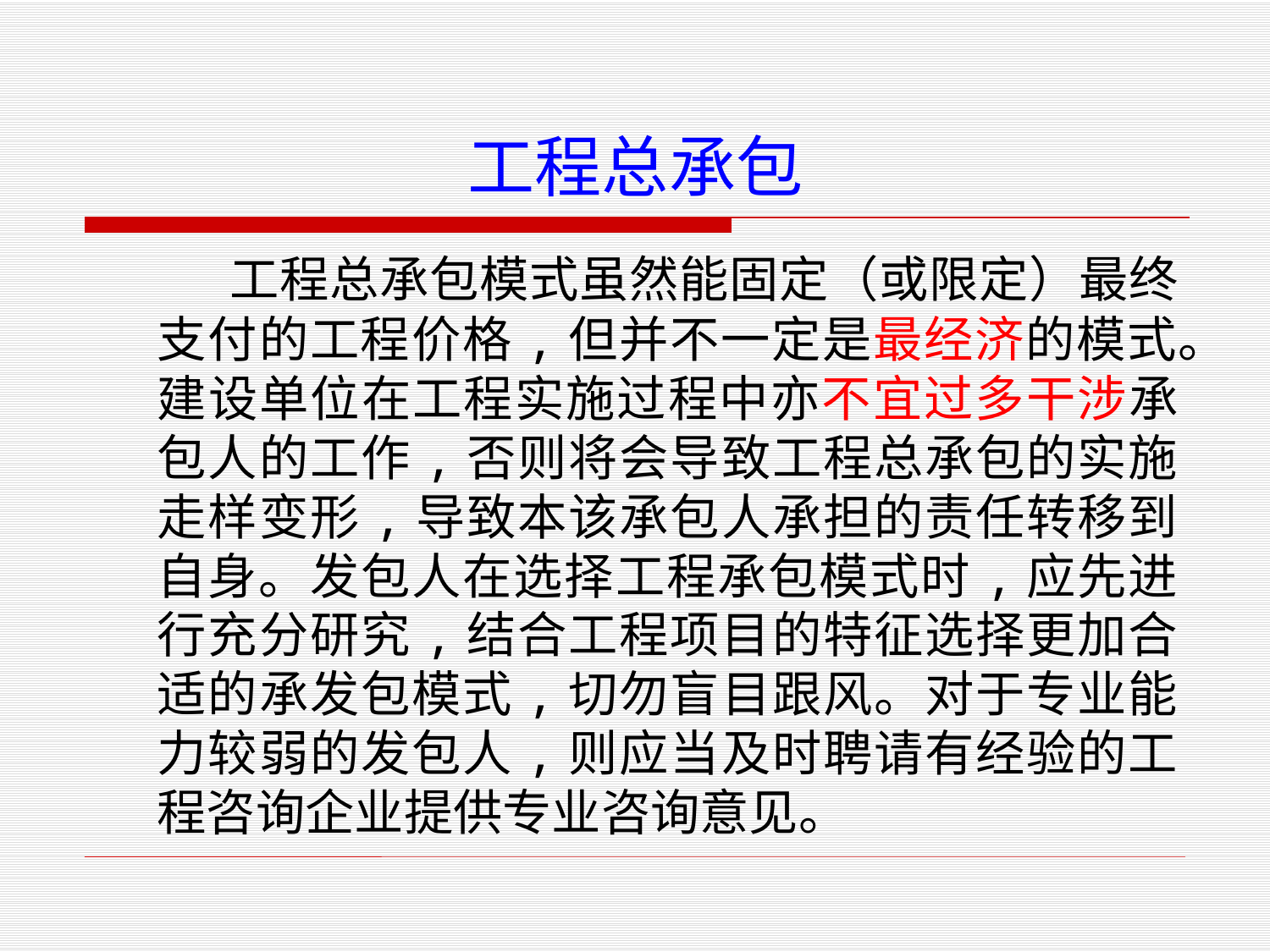

# 工程总承包
          工程总承包模式虽然能固定（或限定）最终支付的工程价格,但并不一定是最经济的模式。建设单位在工程实施过程中亦不宜过多干涉承包人的工作,否则将会导致工程总承包的实施走样变形,导致本该承包人承担的责任转移到自身。发包人在选择工程承包模式时,应先进行充分研究,结合工程项目的特征选择更加合适的承发包模式,切勿盲目跟风。对于专业能力较弱的发包人,则应当及时聘请有经验的工程咨询企业提供专业咨询意见。